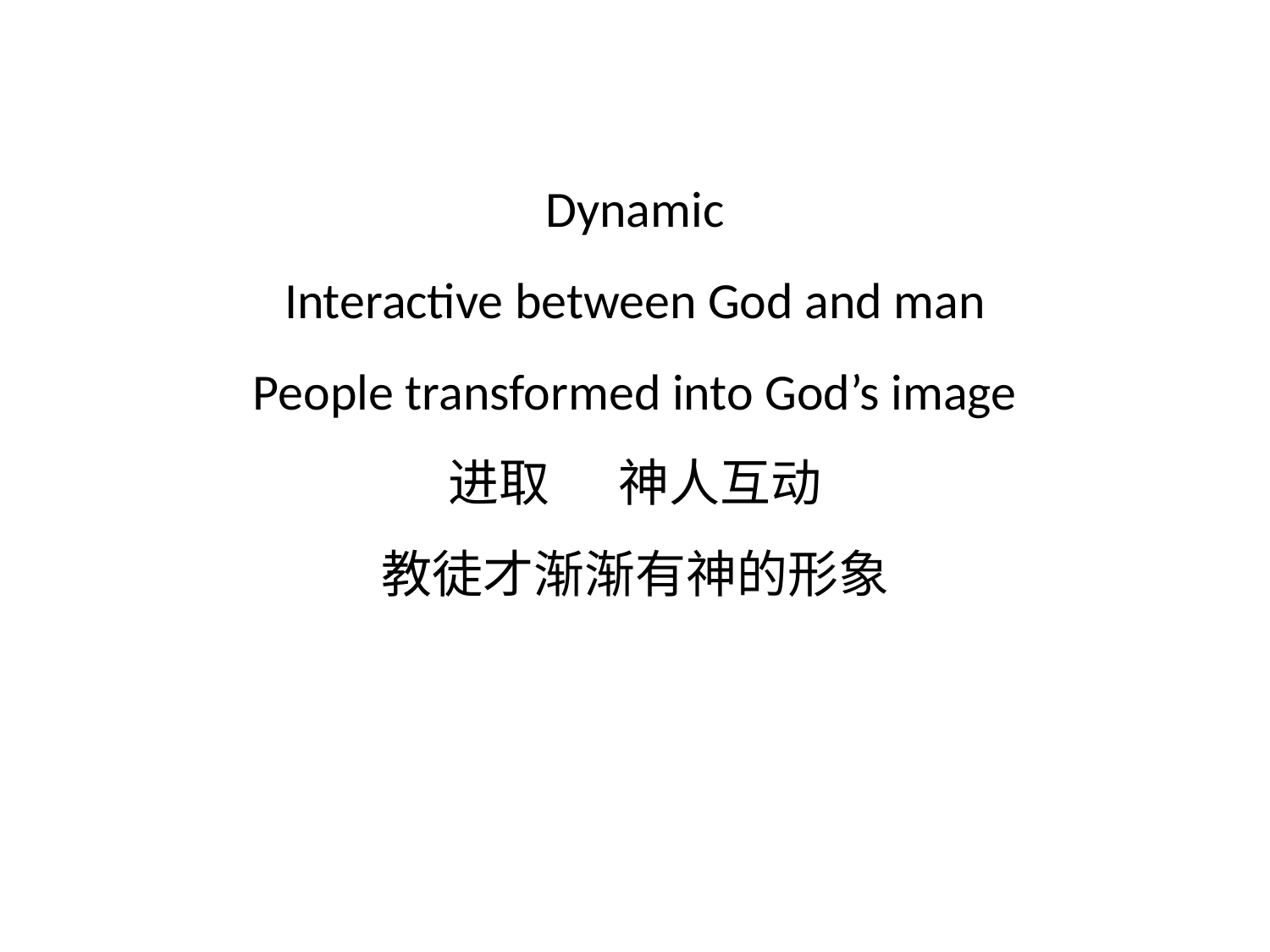

# Dynamic Interactive between God and man People transformed into God’s image 进取      神人互动 教徒才渐渐有神的形象